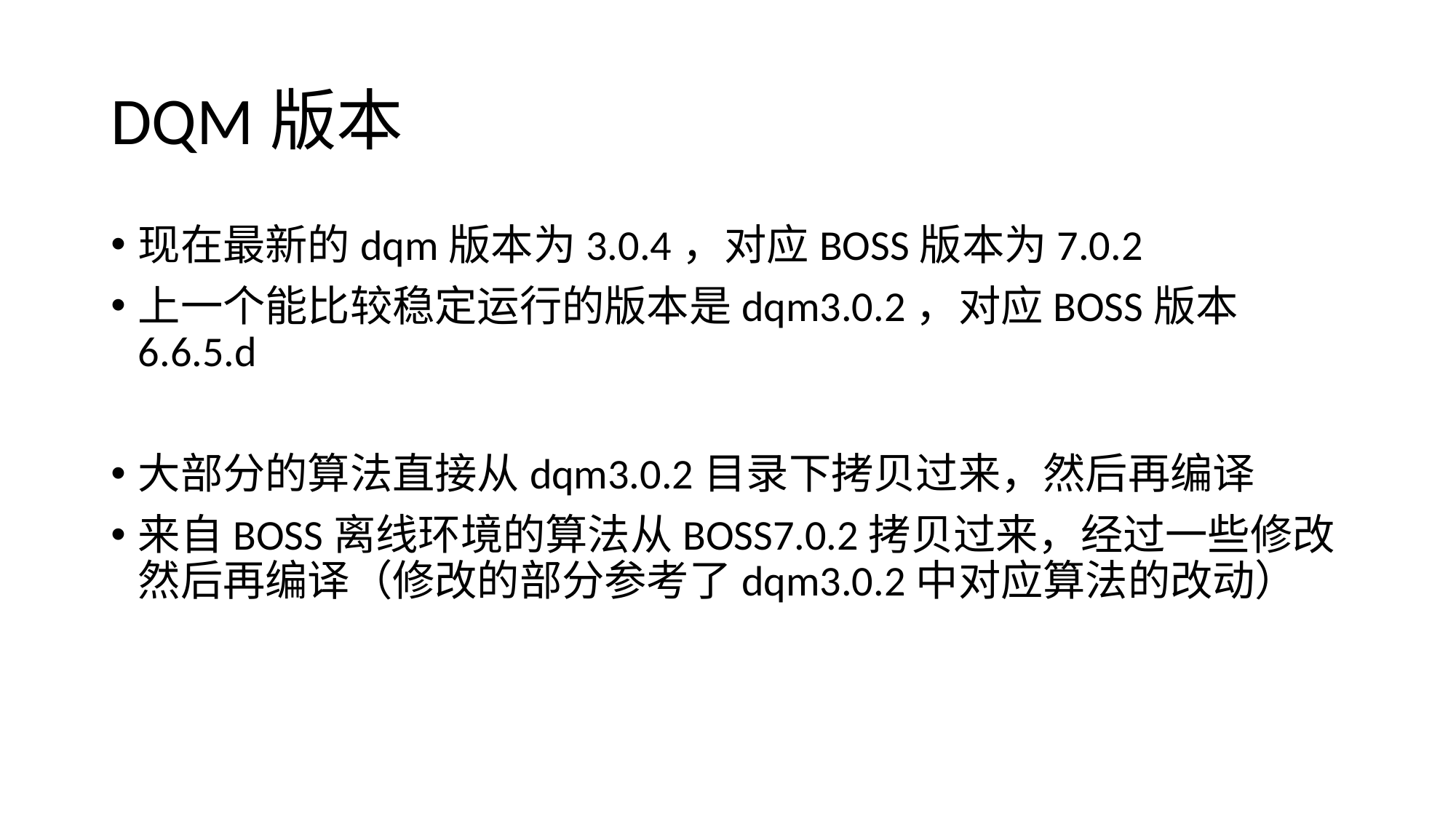

# DQM版本
现在最新的dqm版本为3.0.4，对应BOSS版本为7.0.2
上一个能比较稳定运行的版本是dqm3.0.2，对应BOSS版本6.6.5.d

大部分的算法直接从dqm3.0.2目录下拷贝过来，然后再编译
来自BOSS离线环境的算法从BOSS7.0.2拷贝过来，经过一些修改然后再编译（修改的部分参考了dqm3.0.2中对应算法的改动）